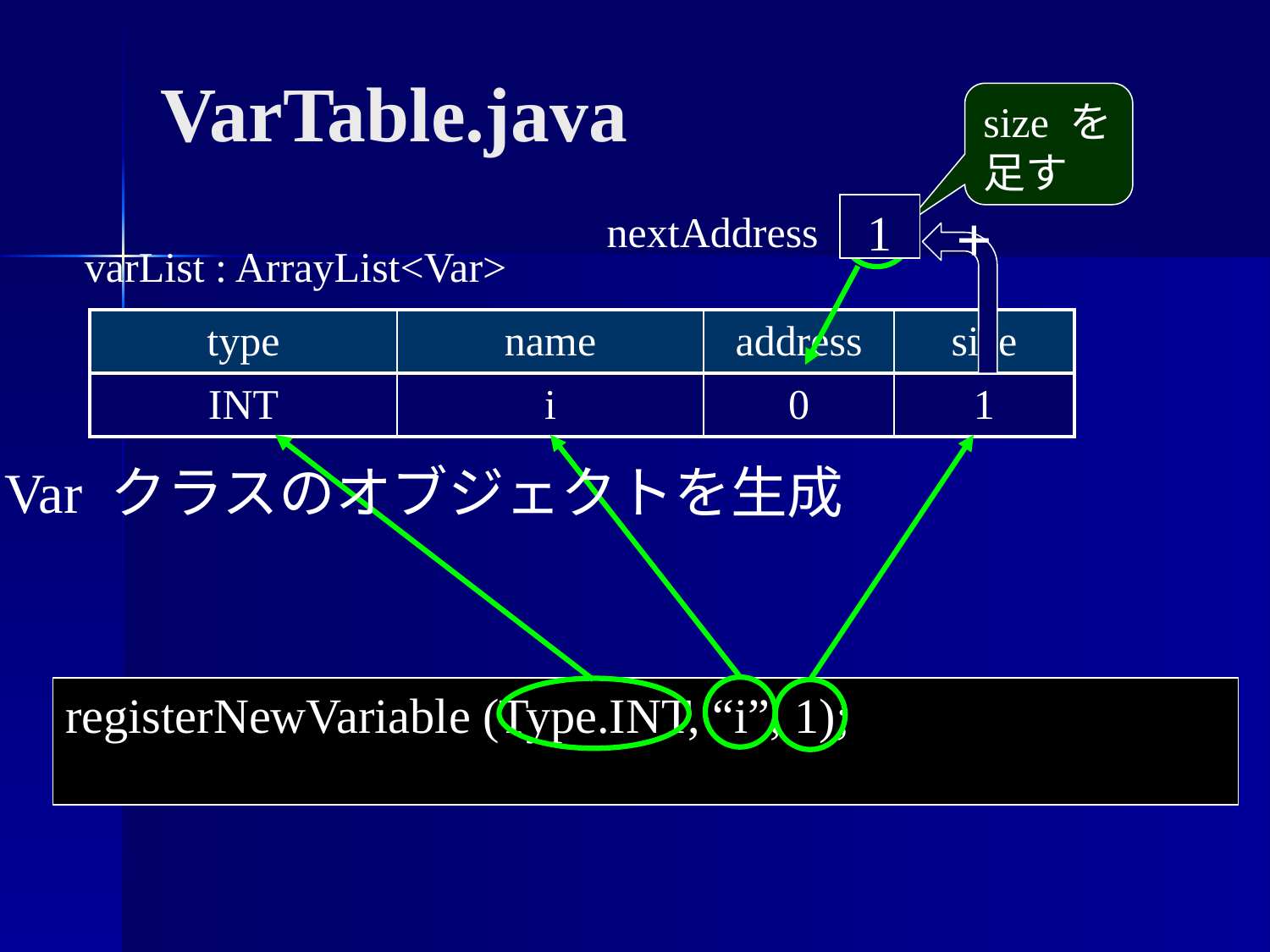

VarTable.java
size を
足す
+

0
1

nextAddress
varList : ArrayList<Var>
| type | name | address | size |
| --- | --- | --- | --- |
| type | name | address | size |
| --- | --- | --- | --- |
| INT | i | 0 | 1 |

Var クラスのオブジェクトを生成
registerNewVariable (Type.INT, “i”, 1);